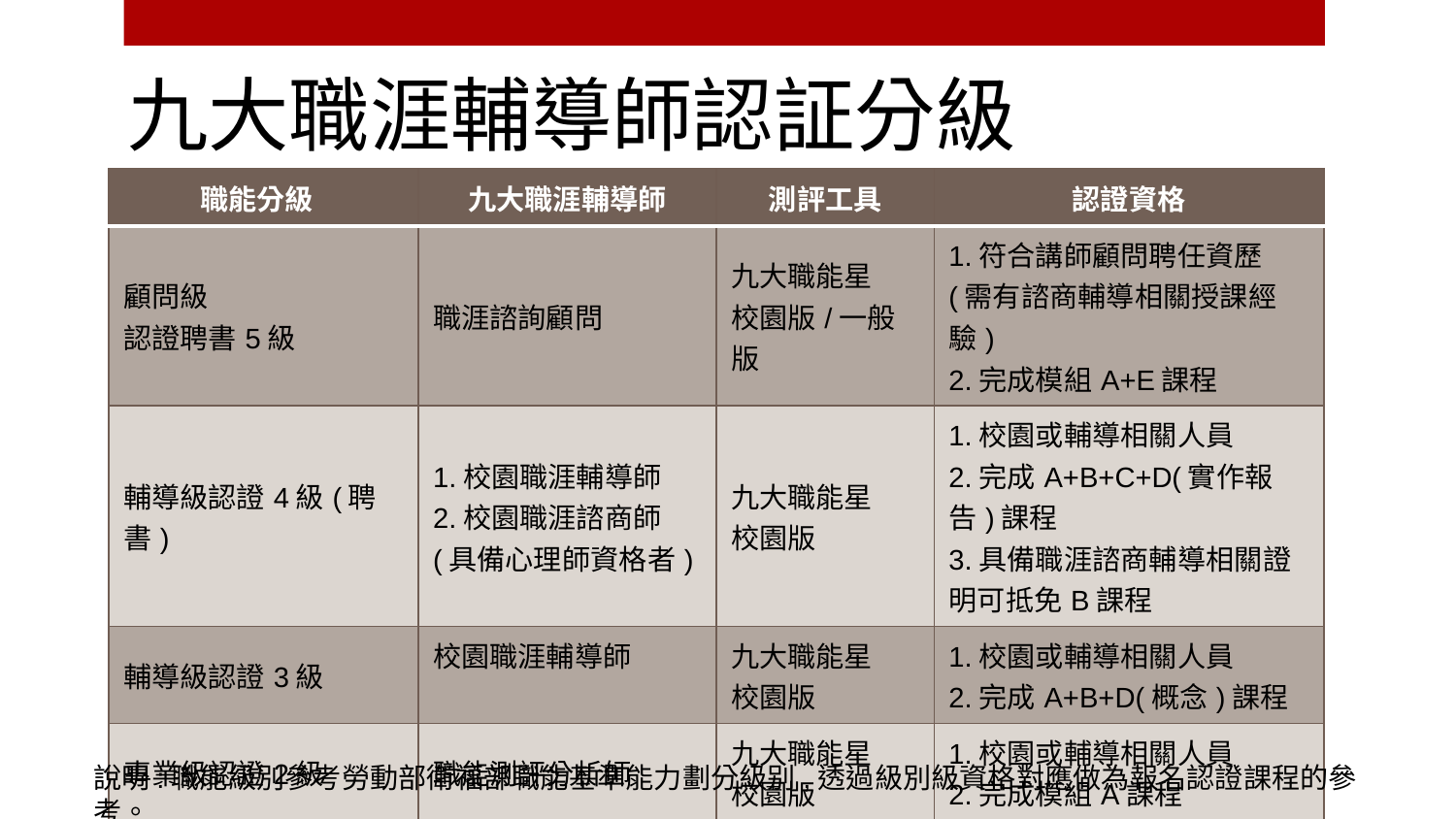

# 九大職涯輔導師認証分級

| 職能分級 | 九大職涯輔導師 | 測評工具 | 認證資格 |
| --- | --- | --- | --- |
| 顧問級 認證聘書5級 | 職涯諮詢顧問 | 九大職能星 校園版/一般版 | 1.符合講師顧問聘任資歷(需有諮商輔導相關授課經驗) 2.完成模組A+E課程 |
| 輔導級認證4級(聘書) | 1.校園職涯輔導師 2.校園職涯諮商師(具備心理師資格者) | 九大職能星 校園版 | 1.校園或輔導相關人員 2.完成A+B+C+D(實作報告)課程 3.具備職涯諮商輔導相關證明可抵免B課程 |
| 輔導級認證3級 | 校園職涯輔導師 | 九大職能星 校園版 | 1.校園或輔導相關人員 2.完成A+B+D(概念)課程 |
| 專業級認證2級 | 職能測評分析師 | 九大職能星 校園版 | 1.校園或輔導相關人員 2.完成模組A課程 |
說明:職能級別參考勞動部衛福部職能基準能力劃分級别,透過級別級資格對應做為報名認證課程的參考。